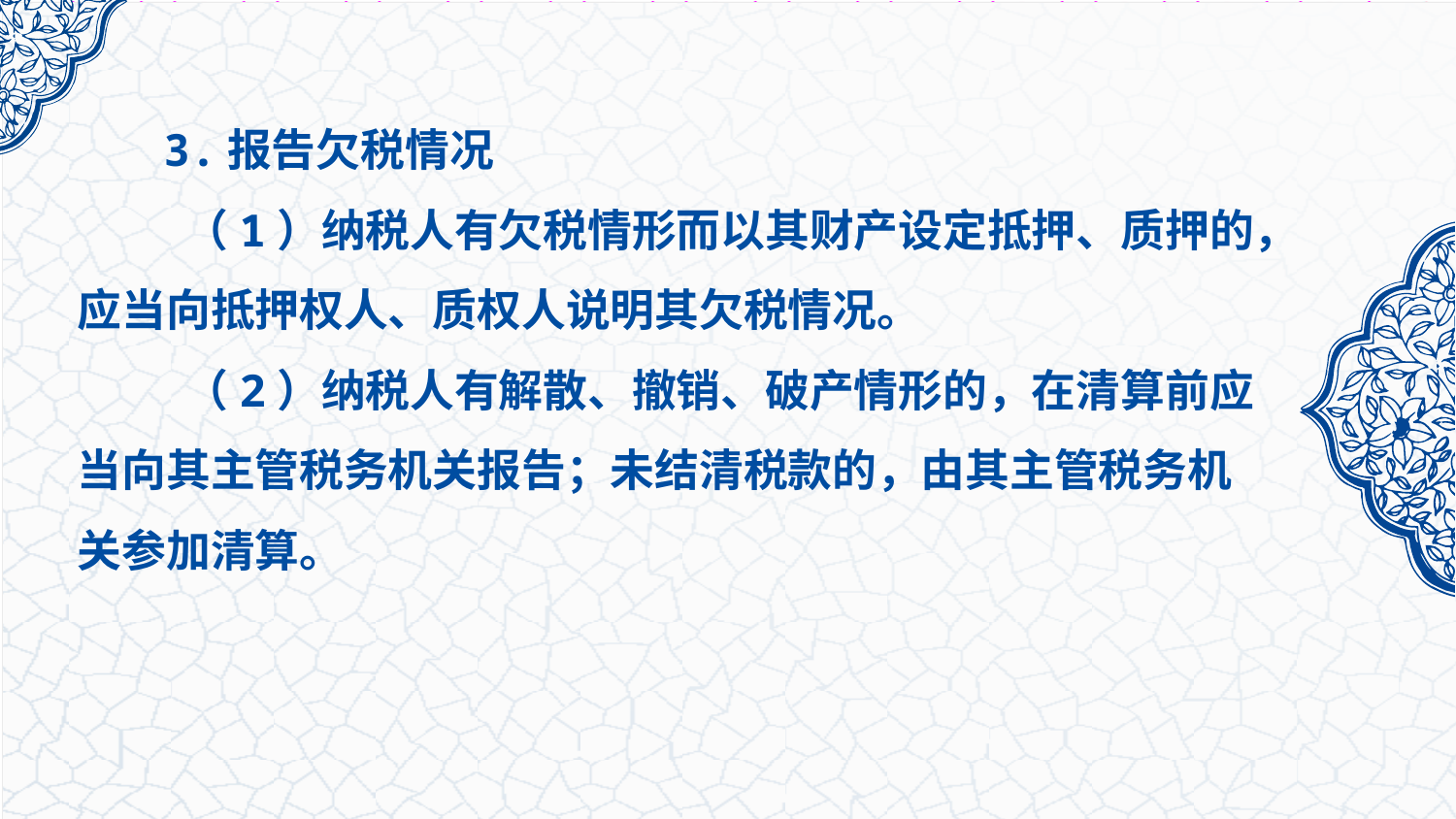

3.报告欠税情况
 （1）纳税人有欠税情形而以其财产设定抵押、质押的，应当向抵押权人、质权人说明其欠税情况。
 （2）纳税人有解散、撤销、破产情形的，在清算前应当向其主管税务机关报告；未结清税款的，由其主管税务机关参加清算。